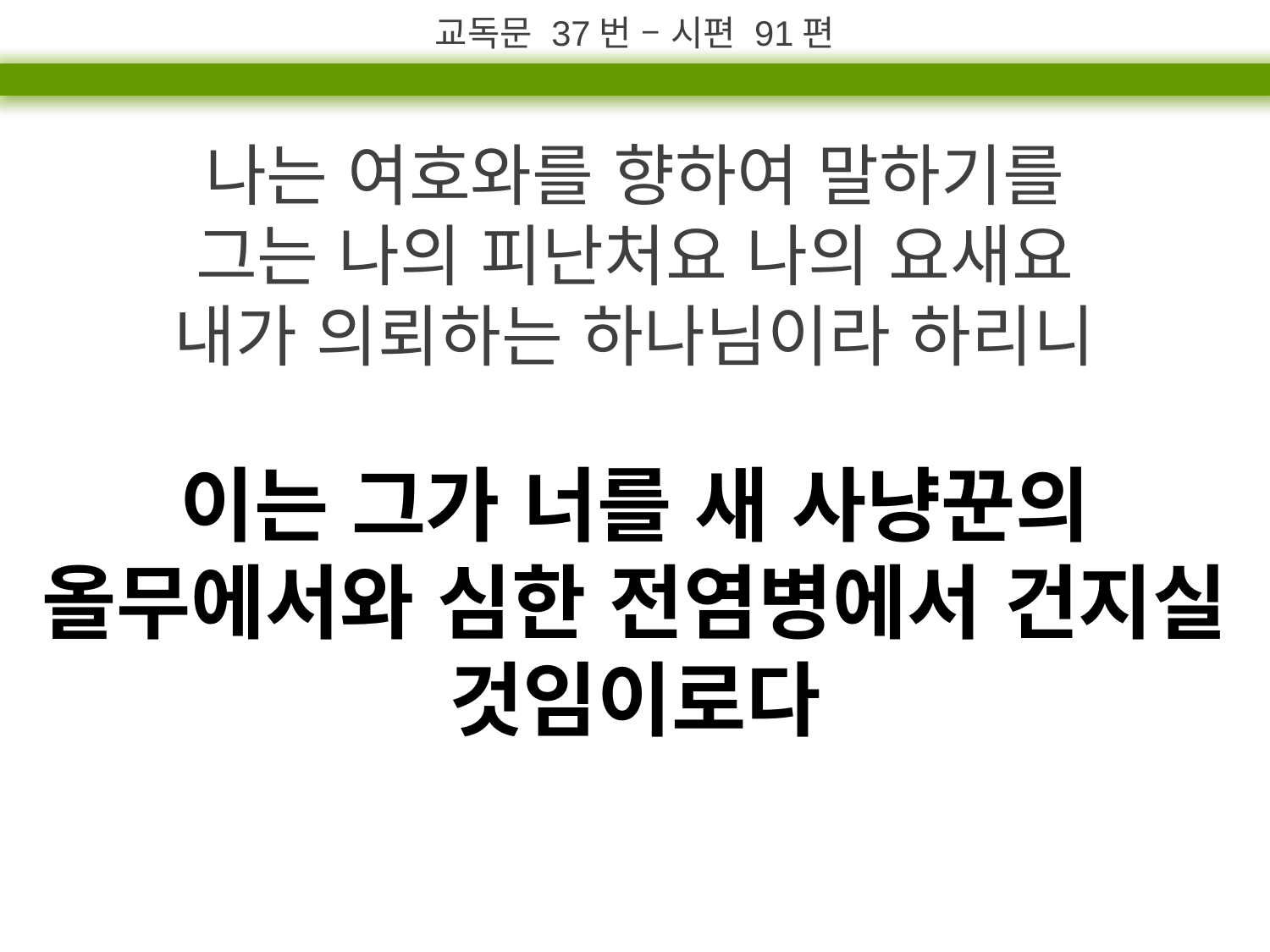

교독문 37번 – 시편 91편

나는 여호와를 향하여 말하기를
그는 나의 피난처요 나의 요새요
내가 의뢰하는 하나님이라 하리니
이는 그가 너를 새 사냥꾼의 올무에서와 심한 전염병에서 건지실 것임이로다